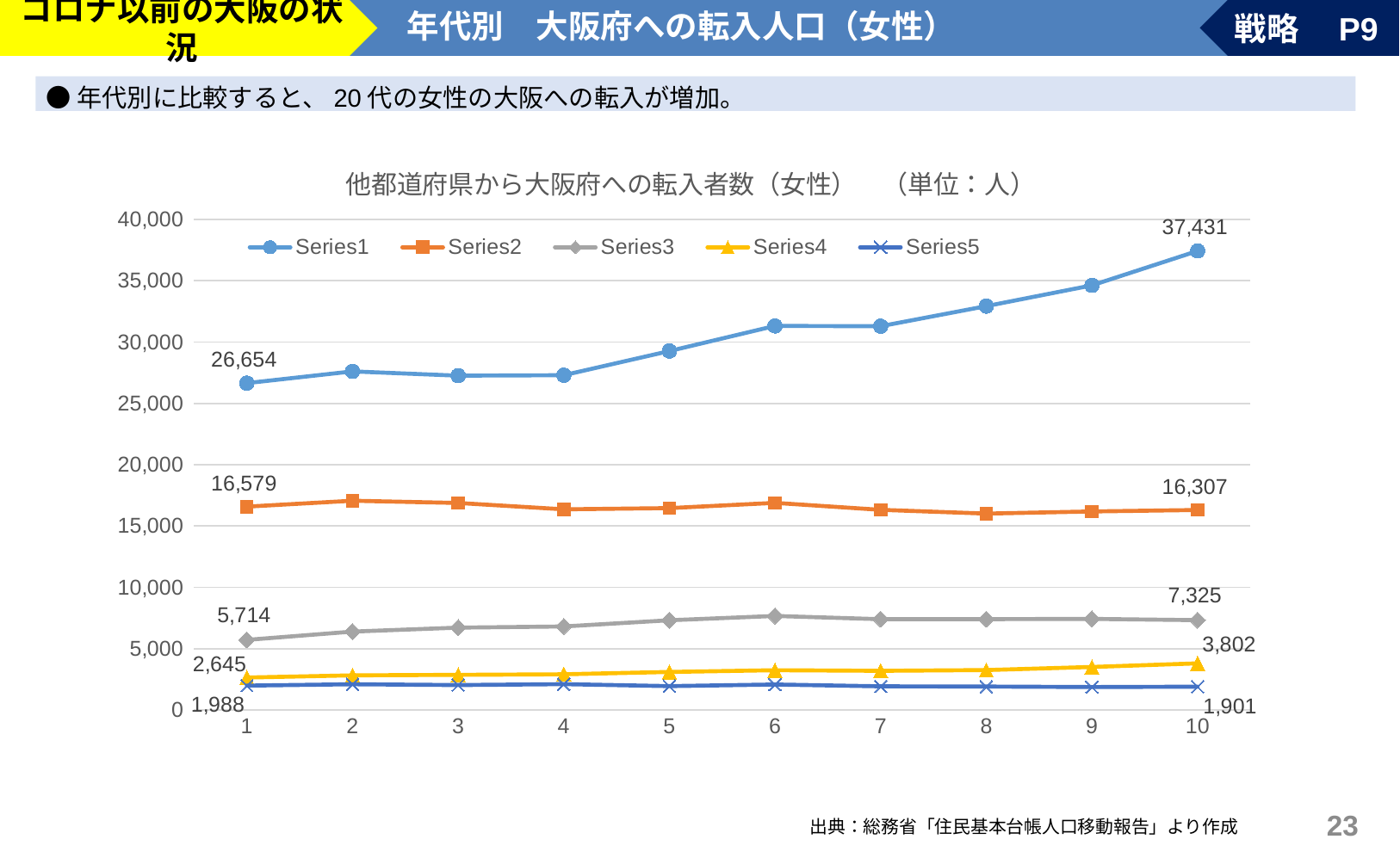

コロナ以前の大阪の状況
年代別　大阪府への転入人口（女性）
戦略　P9
●年代別に比較すると、20代の女性の大阪への転入が増加。

### Chart: 他都道府県から大阪府への転入者数（女性）　（単位：人）

| Category |  |  |  |  |  |
|---|---|---|---|---|---|
23
　　出典：総務省「住民基本台帳人口移動報告」より作成